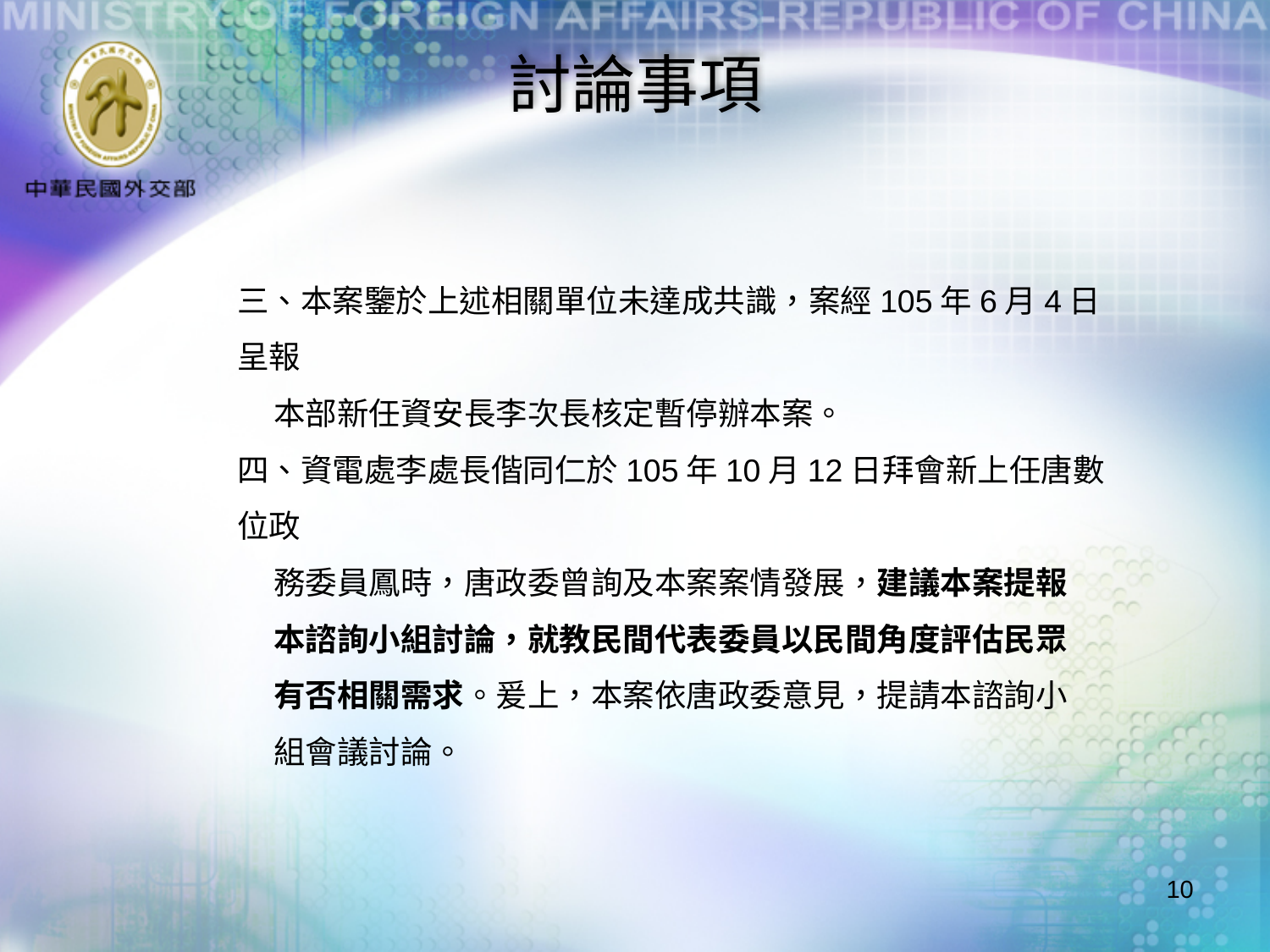

討論事項

三、本案鑒於上述相關單位未達成共識，案經105年6月4日呈報
    本部新任資安長李次長核定暫停辦本案。
四、資電處李處長偕同仁於105年10月12日拜會新上任唐數位政
    務委員鳳時，唐政委曾詢及本案案情發展，建議本案提報
    本諮詢小組討論，就教民間代表委員以民間角度評估民眾
    有否相關需求。爰上，本案依唐政委意見，提請本諮詢小
    組會議討論。

10